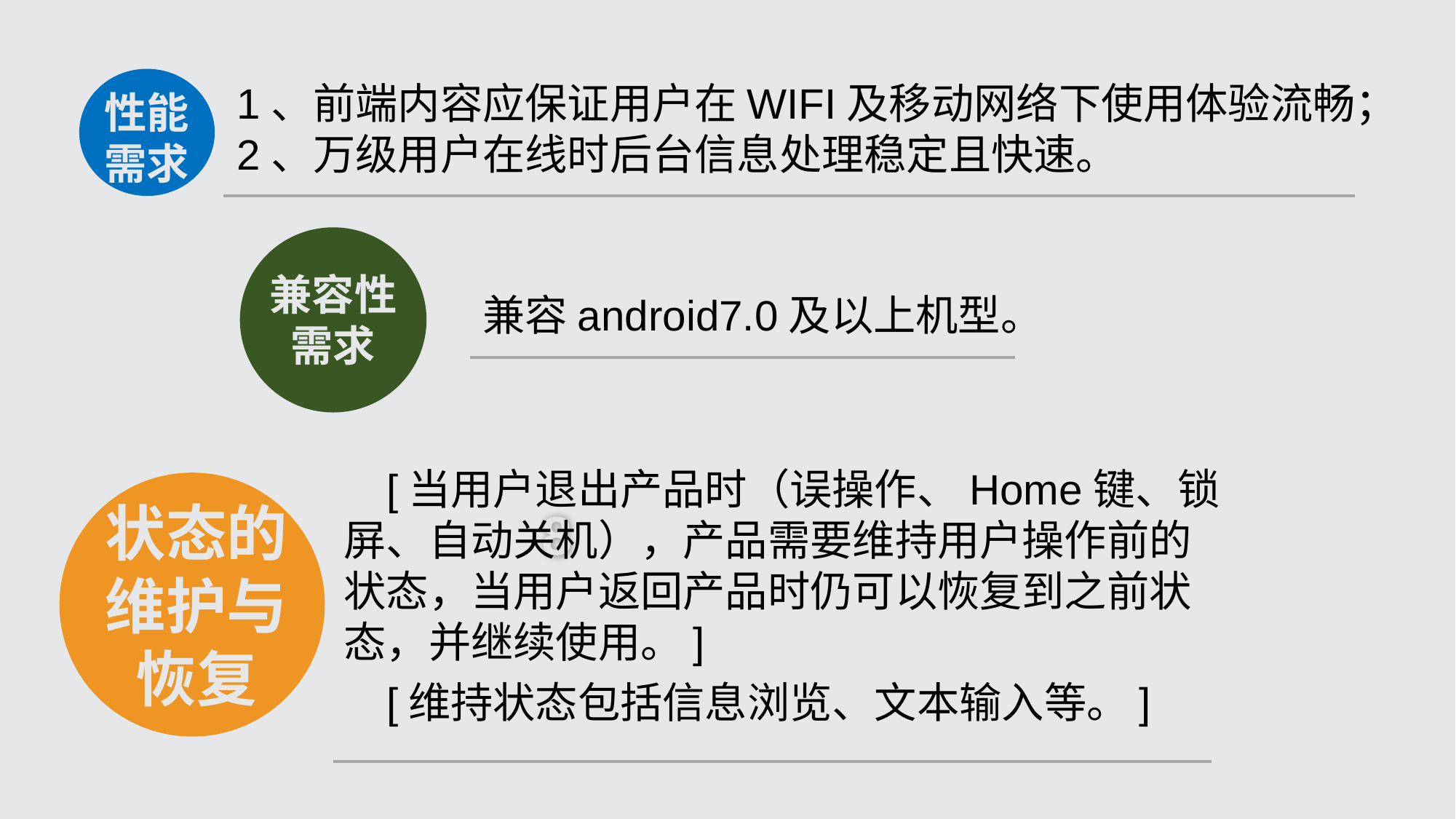

性能需求
1、前端内容应保证用户在WIFI及移动网络下使用体验流畅；
2、万级用户在线时后台信息处理稳定且快速。

兼容性需求
兼容android7.0及以上机型。
[当用户退出产品时（误操作、Home键、锁屏、自动关机），产品需要维持用户操作前的状态，当用户返回产品时仍可以恢复到之前状态，并继续使用。]
[维持状态包括信息浏览、文本输入等。]

状态的维护与恢复
8